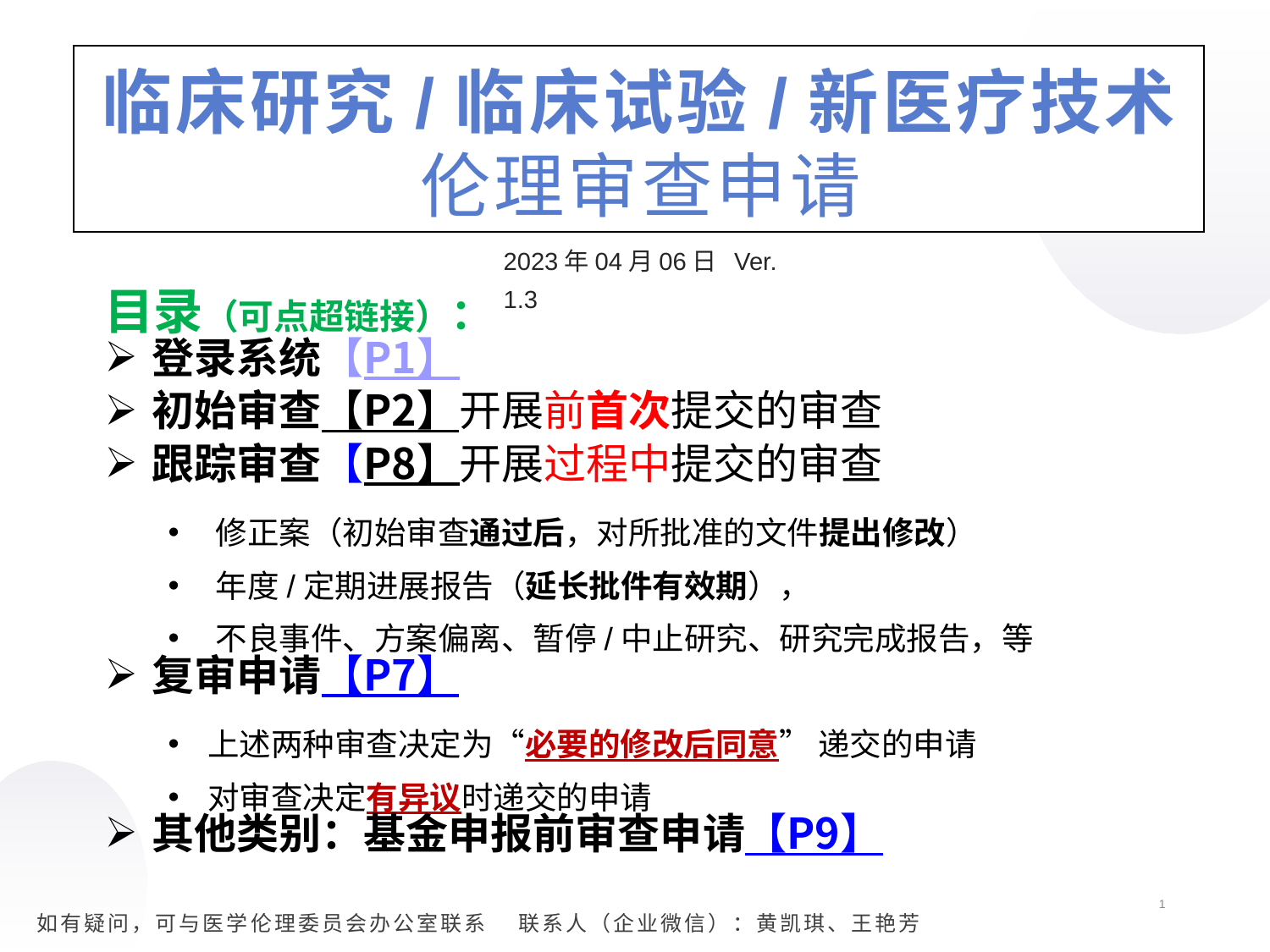

临床研究/临床试验/新医疗技术
伦理审查申请
2023年04月06日  Ver. 1.3
目录（可点超链接）：
登录系统【P1】
初始审查【P2】开展前首次提交的审查
跟踪审查【P8】开展过程中提交的审查
修正案（初始审查通过后，对所批准的文件提出修改）
年度/定期进展报告（延长批件有效期），
不良事件、方案偏离、暂停/中止研究、研究完成报告，等
复审申请【P7】
上述两种审查决定为“必要的修改后同意” 递交的申请
对审查决定有异议时递交的申请
其他类别：基金申报前审查申请【P9】

1
如有疑问，可与医学伦理委员会办公室联系    联系人（企业微信）：黄凯琪、王艳芳